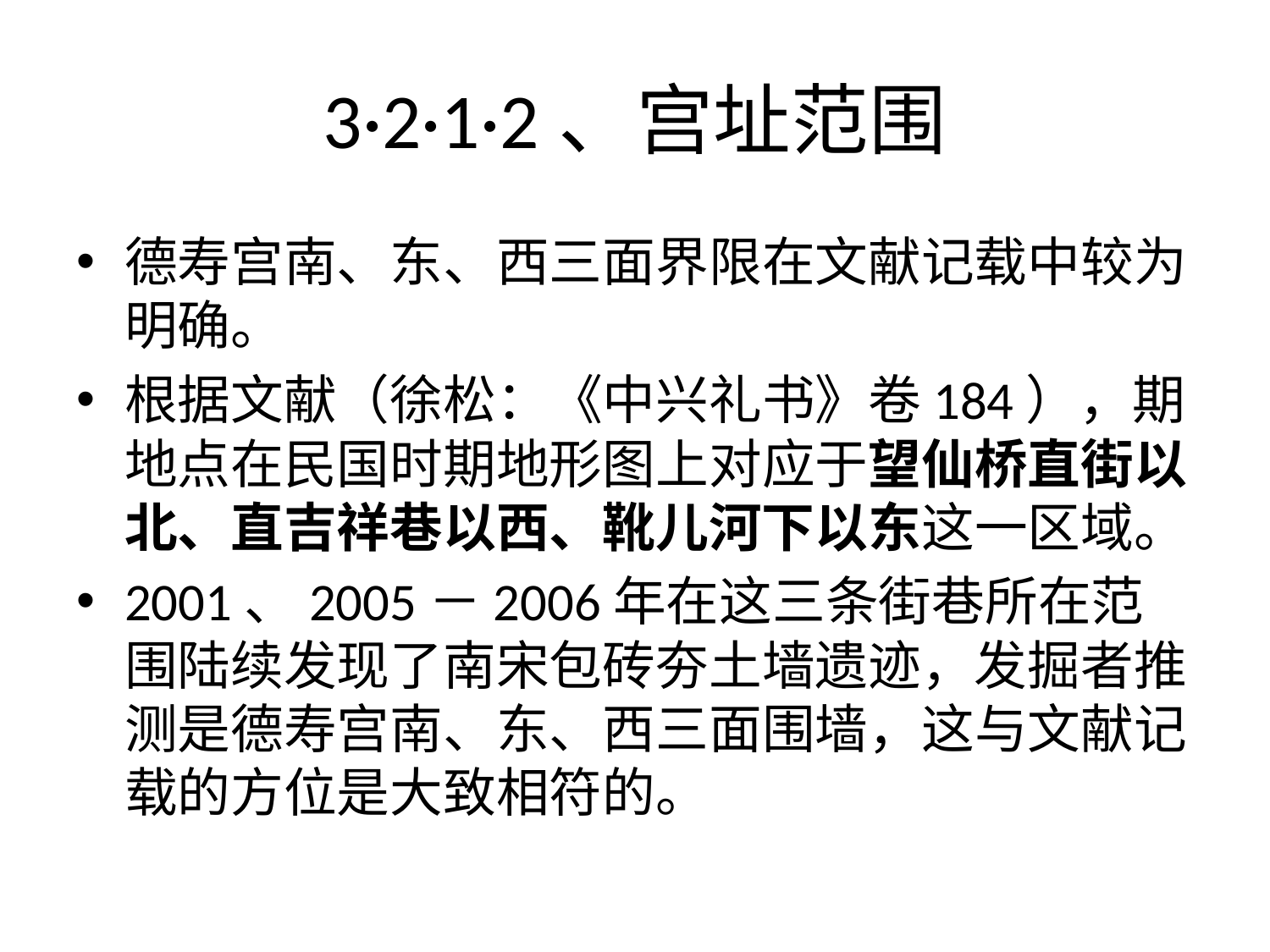

# 3·2·1·2、宫址范围
德寿宫南、东、西三面界限在文献记载中较为明确。
根据文献（徐松：《中兴礼书》卷184），期地点在民国时期地形图上对应于望仙桥直街以北、直吉祥巷以西、靴儿河下以东这一区域。
2001、2005－2006年在这三条街巷所在范围陆续发现了南宋包砖夯土墙遗迹，发掘者推测是德寿宫南、东、西三面围墙，这与文献记载的方位是大致相符的。